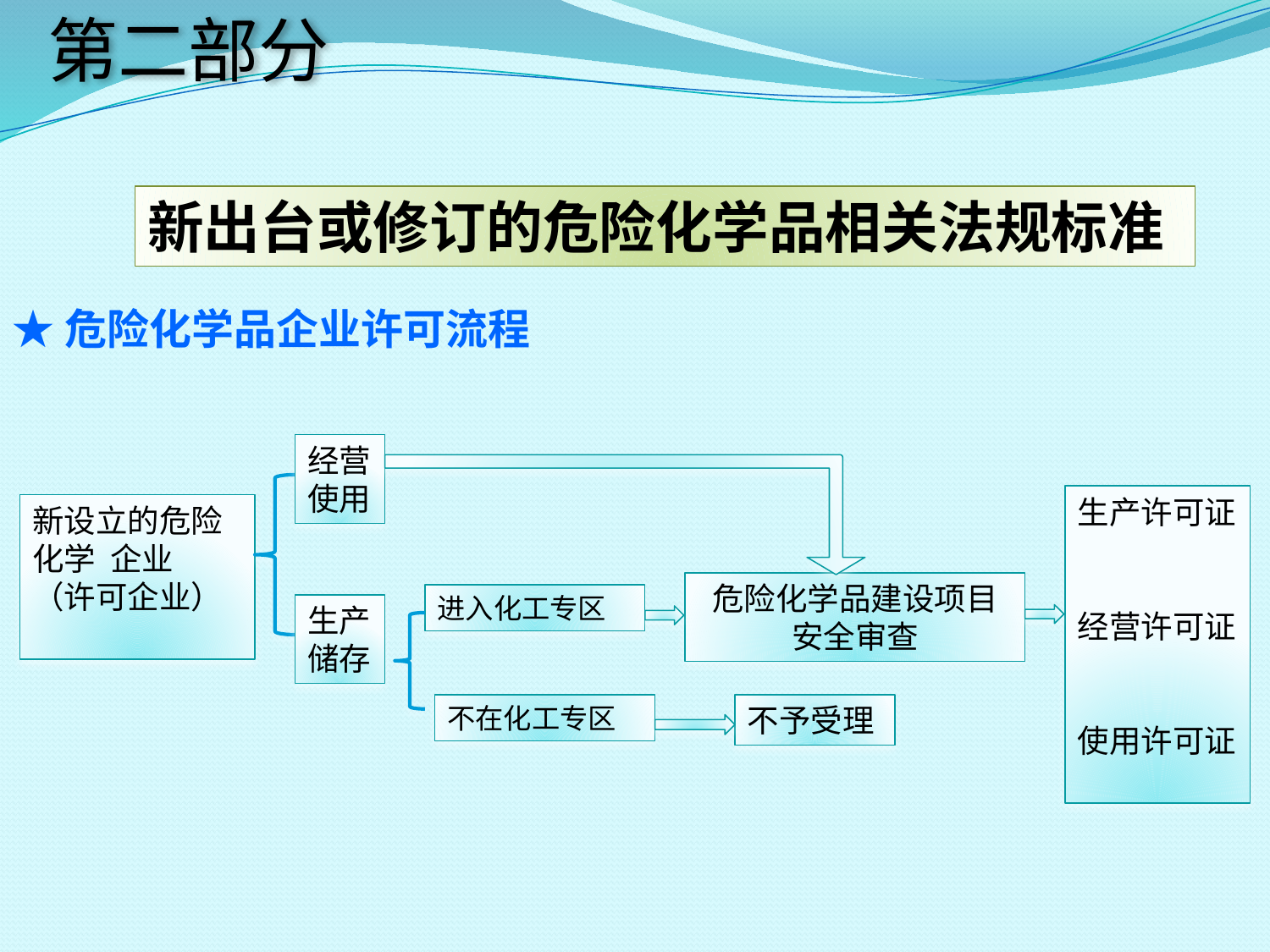

第二部分
新出台或修订的危险化学品相关法规标准

★危险化学品企业许可流程
经营使用

生产许可证

经营许可证

使用许可证
新设立的危险化学  企业
（许可企业）
危险化学品建设项目安全审查
进入化工专区
生产储存

35

不在化工专区
不予受理